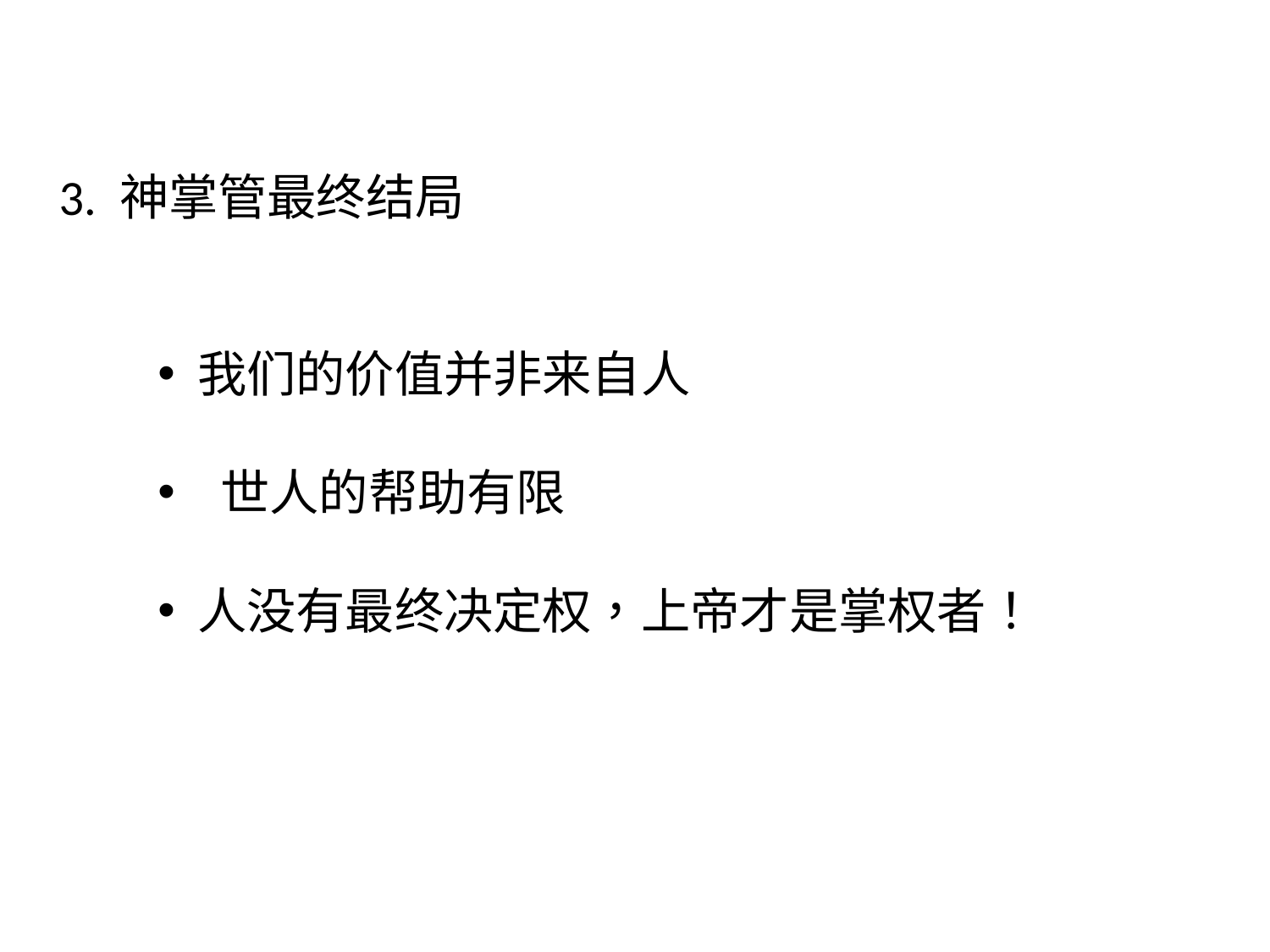

3. 神掌管最终结局
我们的价值并非来自人
 世人的帮助有限
人没有最终决定权，上帝才是掌权者！